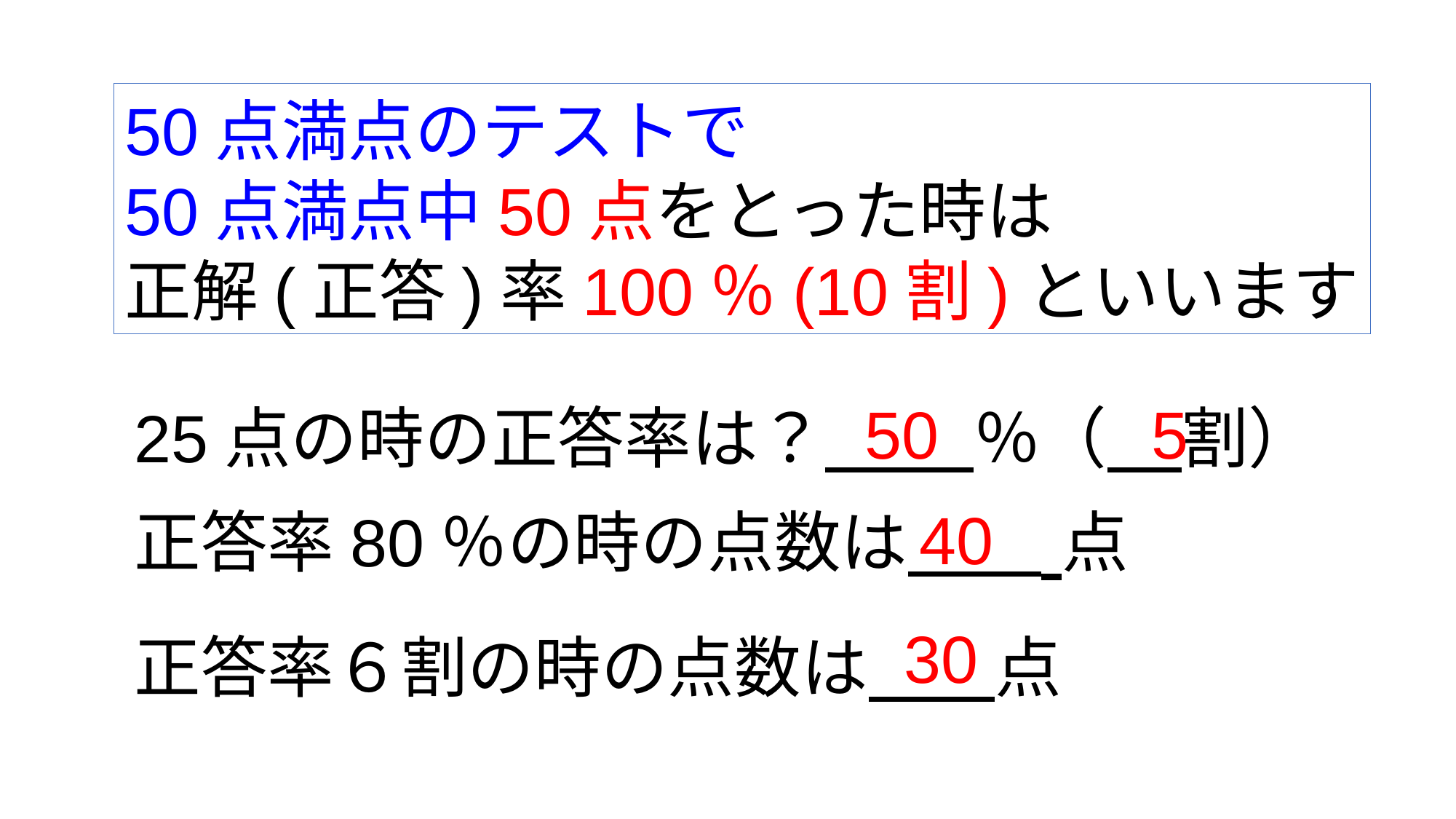

50点満点のテストで
50点満点中50点をとった時は
正解(正答)率100％(10割)といいます
50
5
25点の時の正答率は？　　 ％（     割）
正答率80％の時の点数は　　 点
正答率６割の時の点数は　    点
40
30